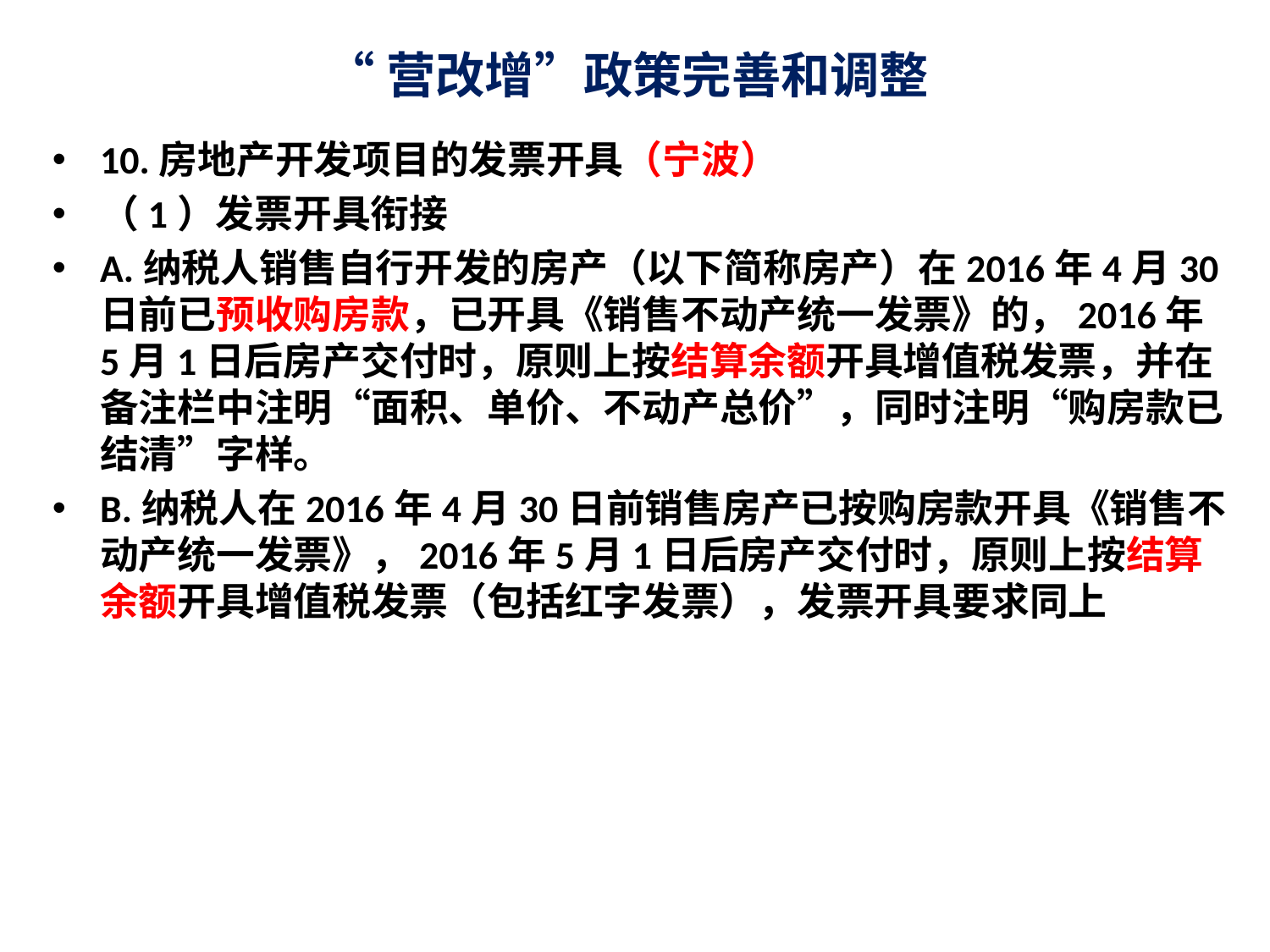

# “营改增”政策完善和调整
10.房地产开发项目的发票开具（宁波）
（1）发票开具衔接
A.纳税人销售自行开发的房产（以下简称房产）在2016年4月30日前已预收购房款，已开具《销售不动产统一发票》的，2016年5月1日后房产交付时，原则上按结算余额开具增值税发票，并在备注栏中注明“面积、单价、不动产总价”，同时注明“购房款已结清”字样。
B.纳税人在2016年4月30日前销售房产已按购房款开具《销售不动产统一发票》，2016年5月1日后房产交付时，原则上按结算余额开具增值税发票（包括红字发票），发票开具要求同上